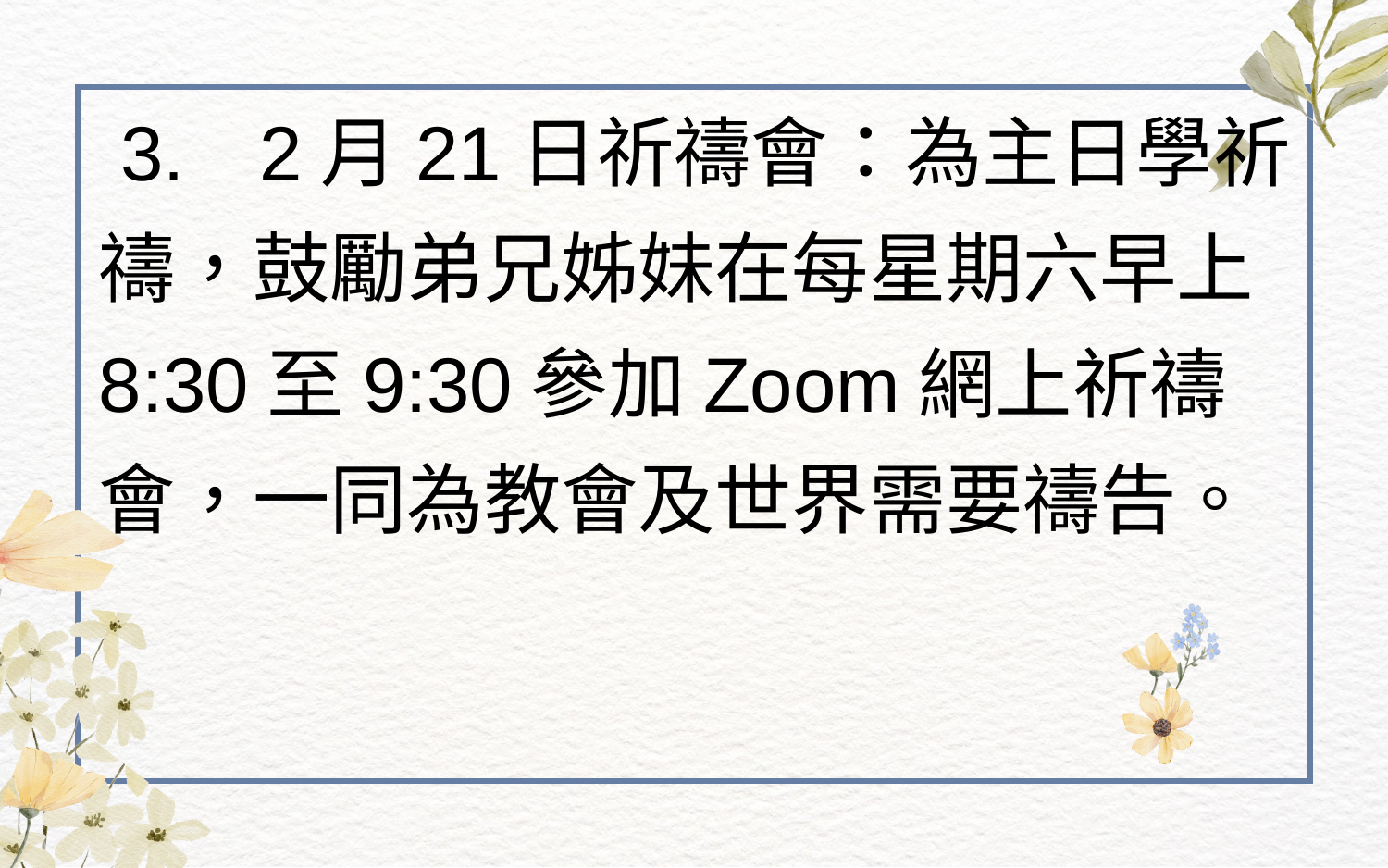

3.	 2月21日祈禱會：為主日學祈禱，鼓勵弟兄姊妹在每星期六早上8:30至9:30參加Zoom網上祈禱會，一同為教會及世界需要禱告。